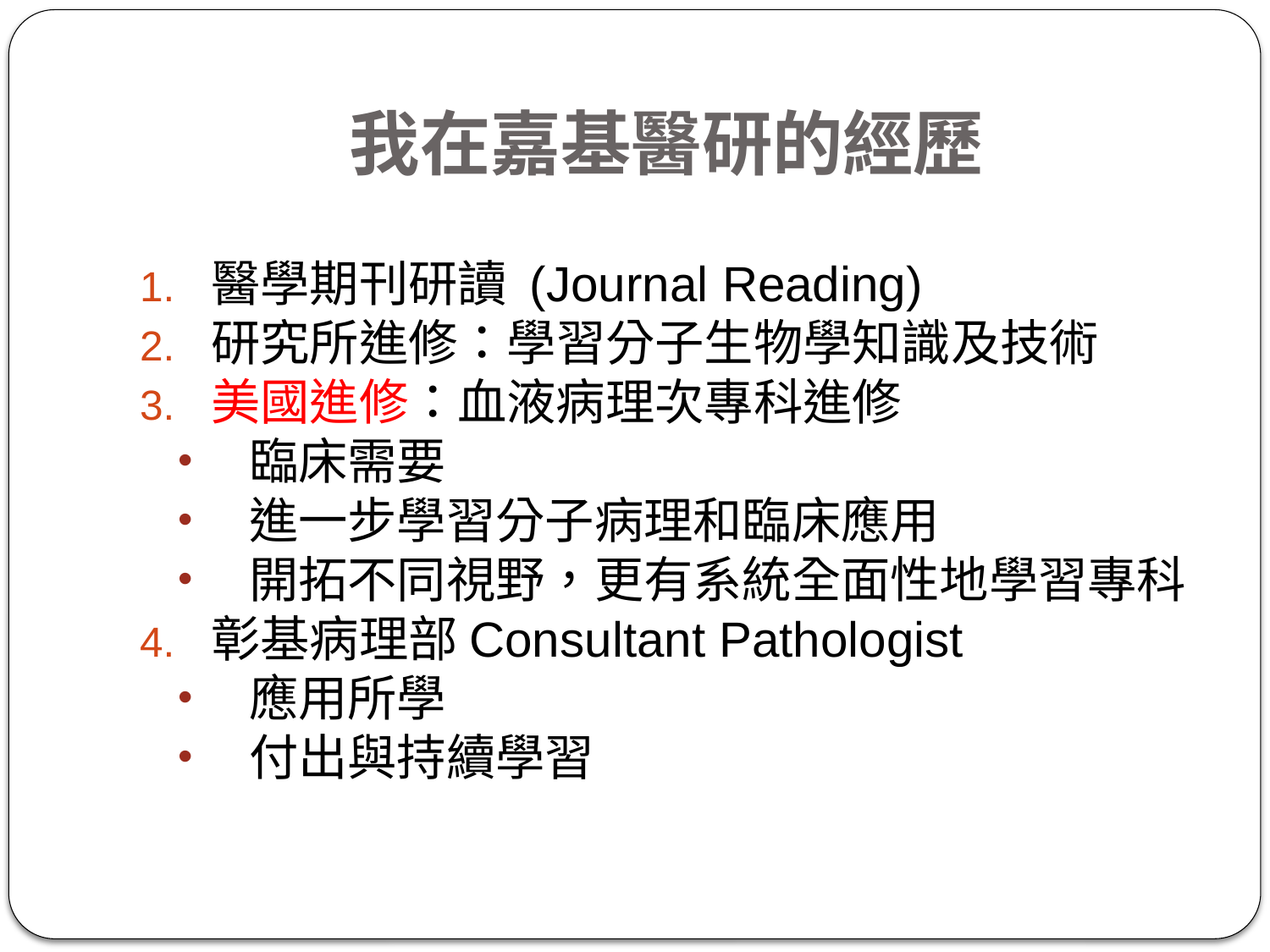

# 我在嘉基醫研的經歷
醫學期刊研讀 (Journal Reading)
研究所進修：學習分子生物學知識及技術
美國進修：血液病理次專科進修
臨床需要
進一步學習分子病理和臨床應用
開拓不同視野，更有系統全面性地學習專科
彰基病理部Consultant Pathologist
應用所學
付出與持續學習